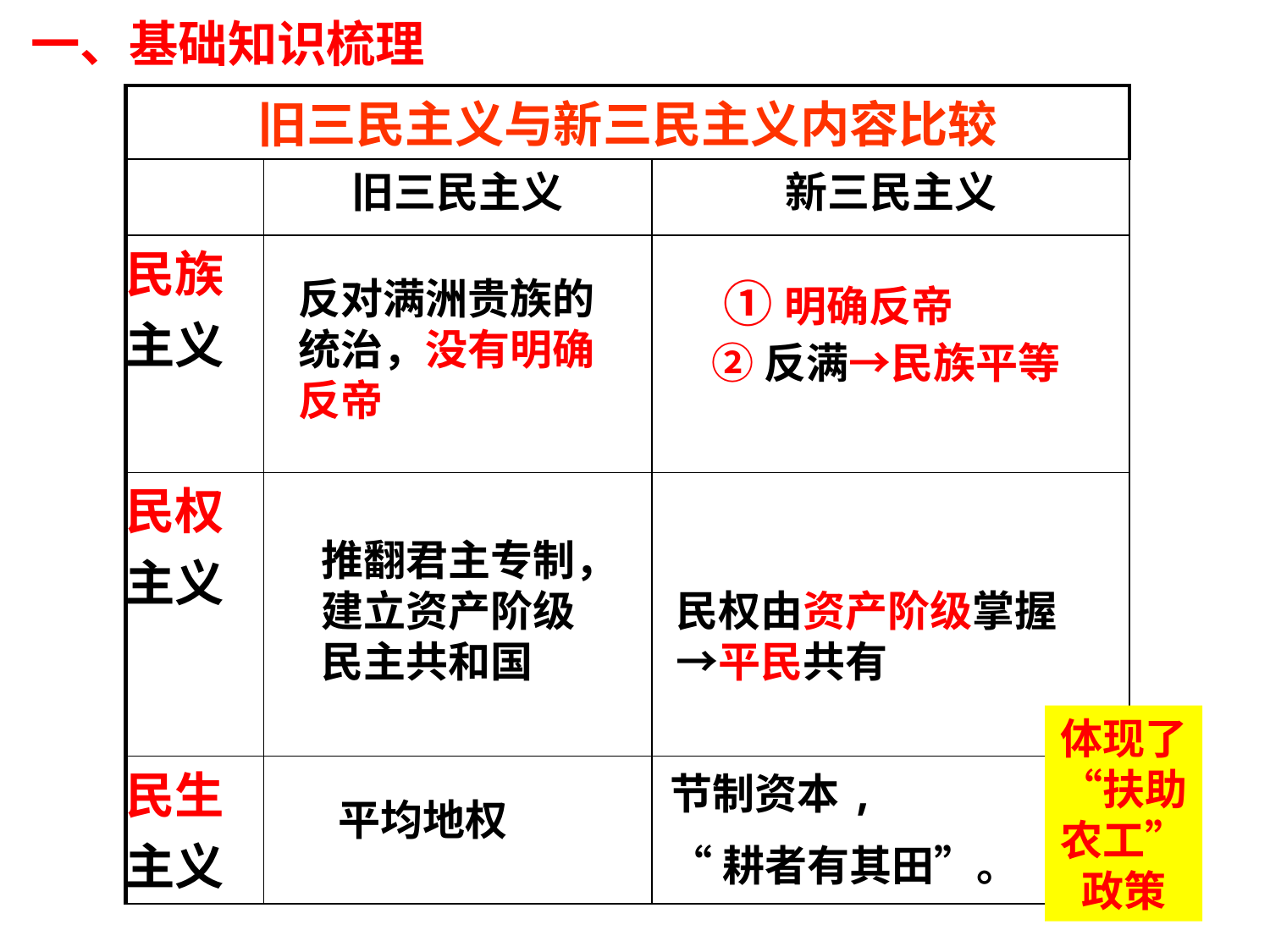

一、基础知识梳理
| 旧三民主义与新三民主义内容比较 |  |  |
| --- | --- | --- |
|  | 旧三民主义 | 新三民主义 |
| 民族主义 |  |  |
| 民权主义 |  |  |
| 民生主义 |  |  |
反对满洲贵族的统治，没有明确反帝
①明确反帝
②反满→民族平等
推翻君主专制，建立资产阶级民主共和国
民权由资产阶级掌握→平民共有
体现了“扶助农工”政策
节制资本,
“耕者有其田”。
平均地权